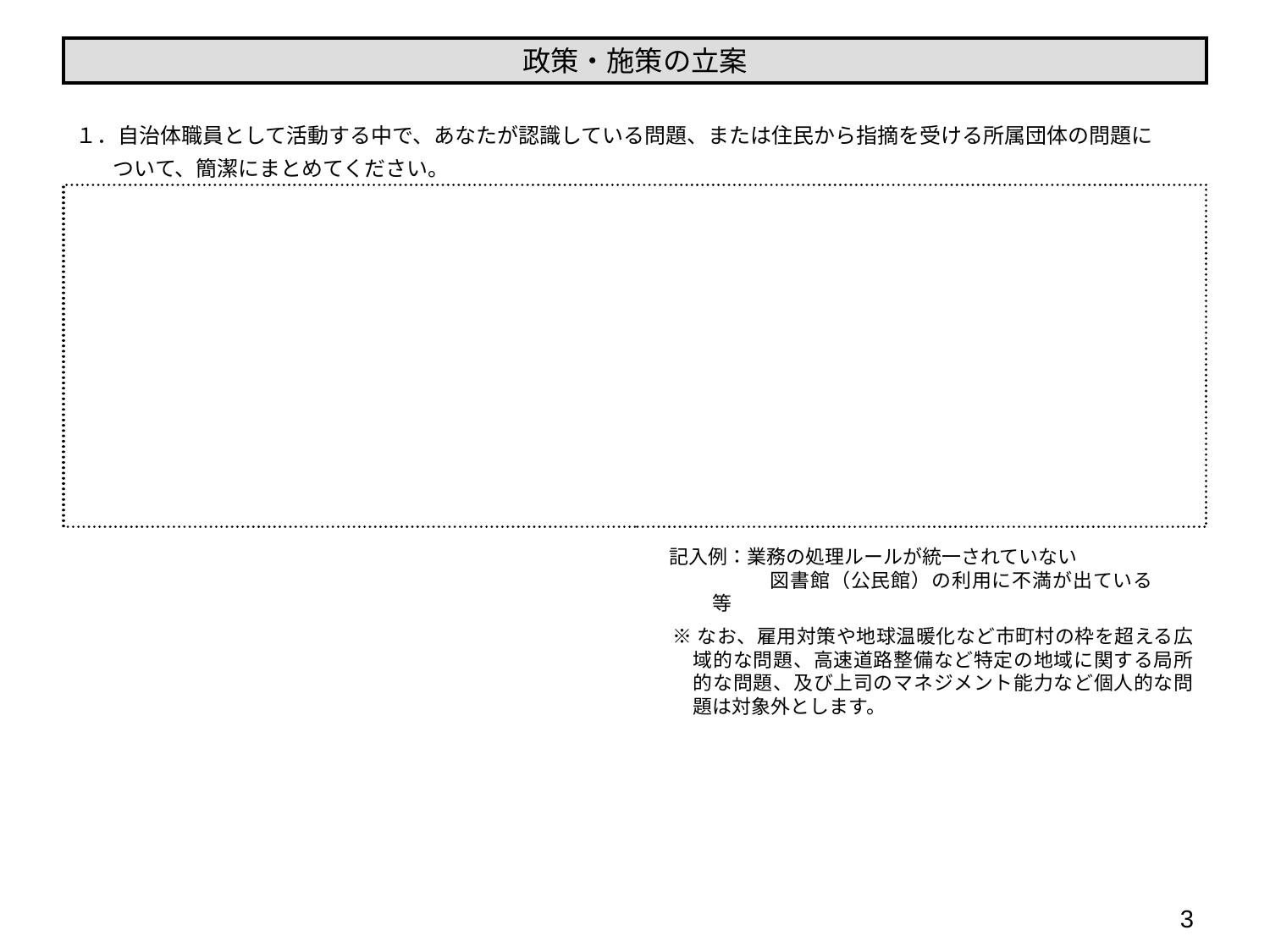

# 政策・施策の立案
１．自治体職員として活動する中で、あなたが認識している問題、または住民から指摘を受ける所属団体の問題について、簡潔にまとめてください。

記入例：業務の処理ルールが統一されていない
　　　　　図書館（公民館）の利用に不満が出ている　　　等
※なお、雇用対策や地球温暖化など市町村の枠を超える広域的な問題、高速道路整備など特定の地域に関する局所的な問題、及び上司のマネジメント能力など個人的な問題は対象外とします。
3